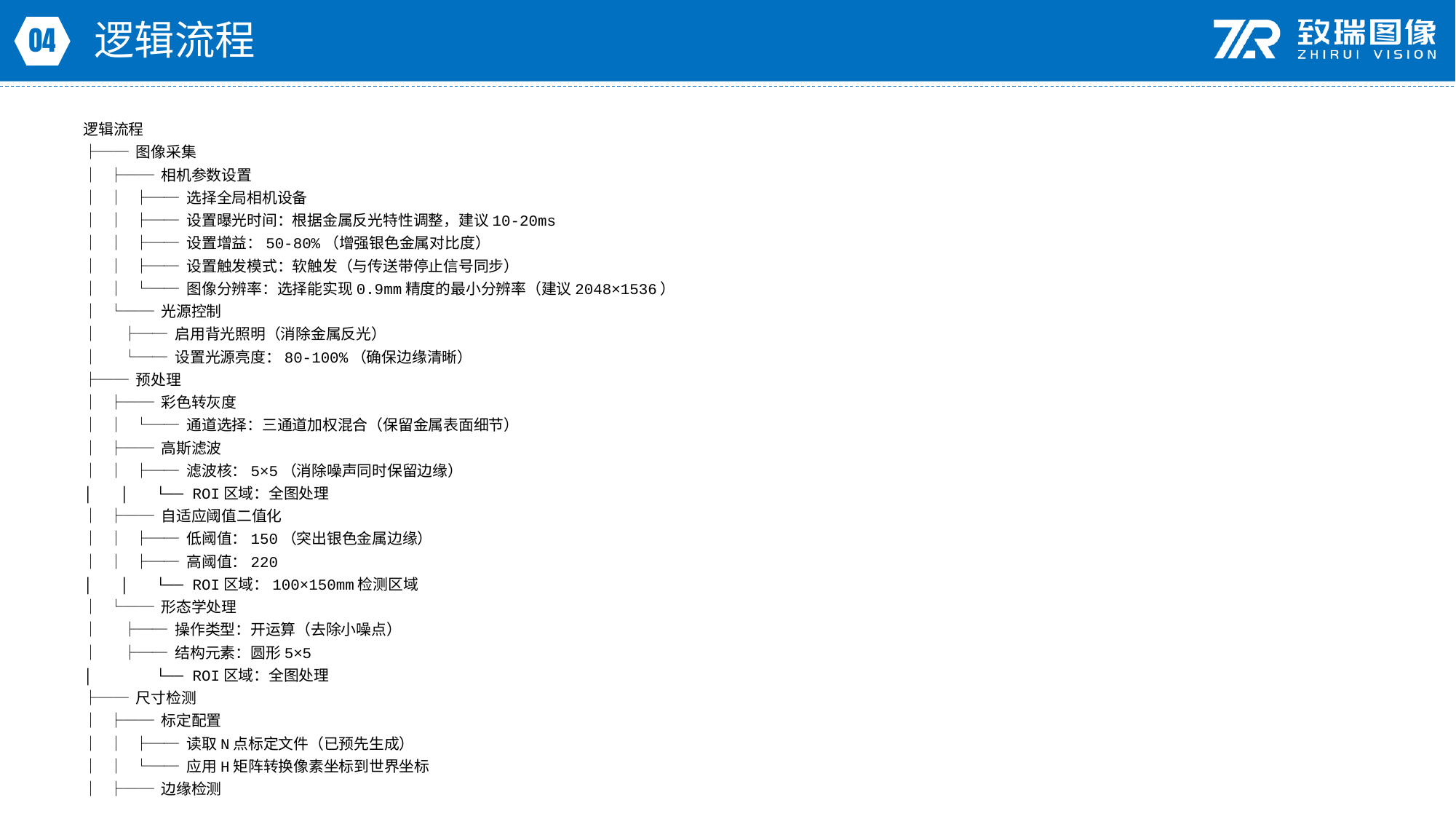

逻辑流程
04

逻辑流程
├── 图像采集
│   ├── 相机参数设置
│   │   ├── 选择全局相机设备
│   │   ├── 设置曝光时间：根据金属反光特性调整，建议10-20ms
│   │   ├── 设置增益：50-80%（增强银色金属对比度）
│   │   ├── 设置触发模式：软触发（与传送带停止信号同步）
│   │   └── 图像分辨率：选择能实现0.9mm精度的最小分辨率（建议2048×1536）
│   └── 光源控制
│       ├── 启用背光照明（消除金属反光）
│       └── 设置光源亮度：80-100%（确保边缘清晰）
├── 预处理
│   ├── 彩色转灰度
│   │   └── 通道选择：三通道加权混合（保留金属表面细节）
│   ├── 高斯滤波
│   │   ├── 滤波核：5×5（消除噪声同时保留边缘）
│   │   └── ROI区域：全图处理
│   ├── 自适应阈值二值化
│   │   ├── 低阈值：150（突出银色金属边缘）
│   │   ├── 高阈值：220
│   │   └── ROI区域：100×150mm检测区域
│   └── 形态学处理
│       ├── 操作类型：开运算（去除小噪点）
│       ├── 结构元素：圆形5×5
│       └── ROI区域：全图处理
├── 尺寸检测
│   ├── 标定配置
│   │   ├── 读取N点标定文件（已预先生成）
│   │   └── 应用H矩阵转换像素坐标到世界坐标
│   ├── 边缘检测